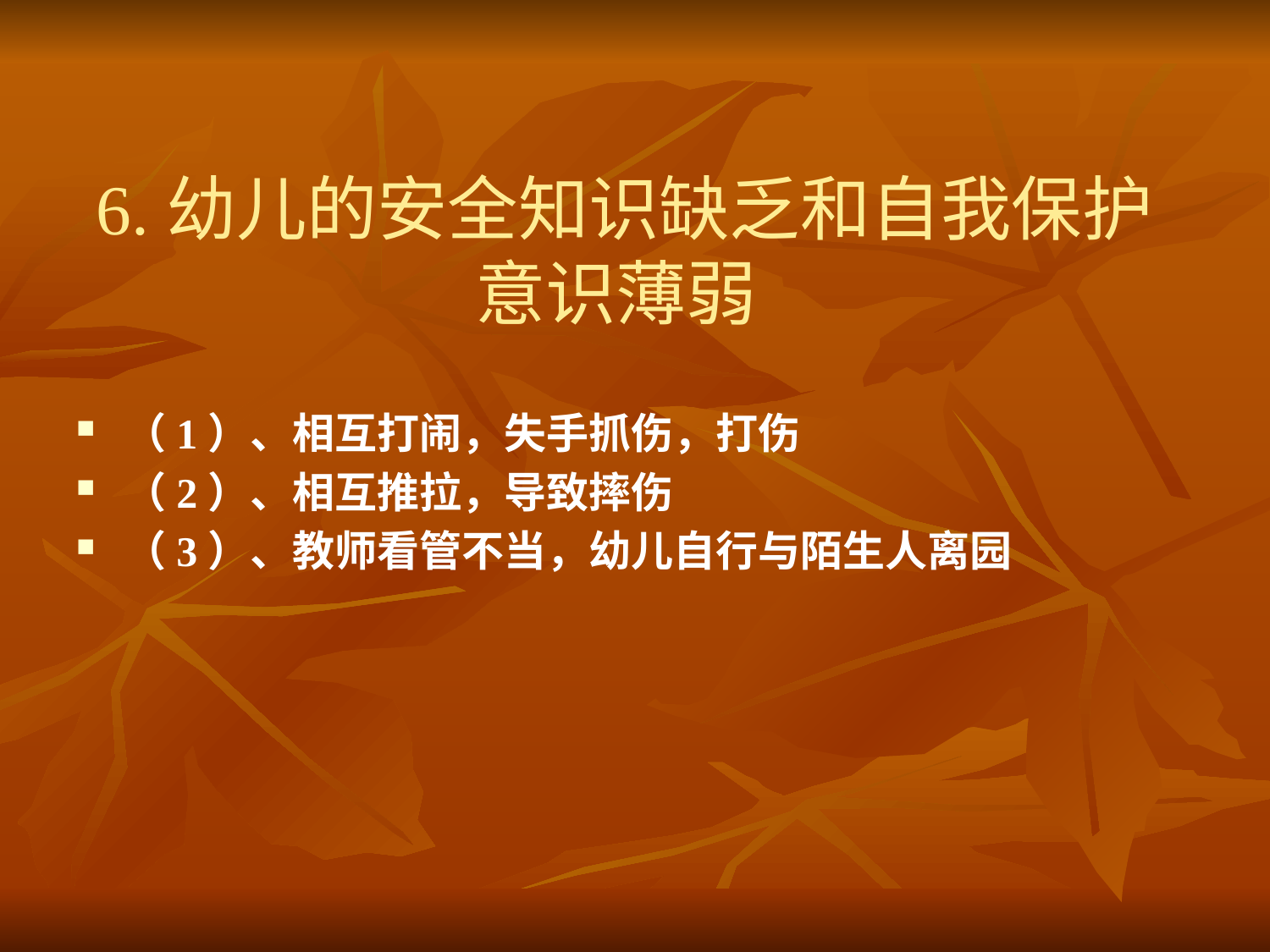

# 6.幼儿的安全知识缺乏和自我保护意识薄弱

（1）、相互打闹，失手抓伤，打伤
（2）、相互推拉，导致摔伤
（3）、教师看管不当，幼儿自行与陌生人离园